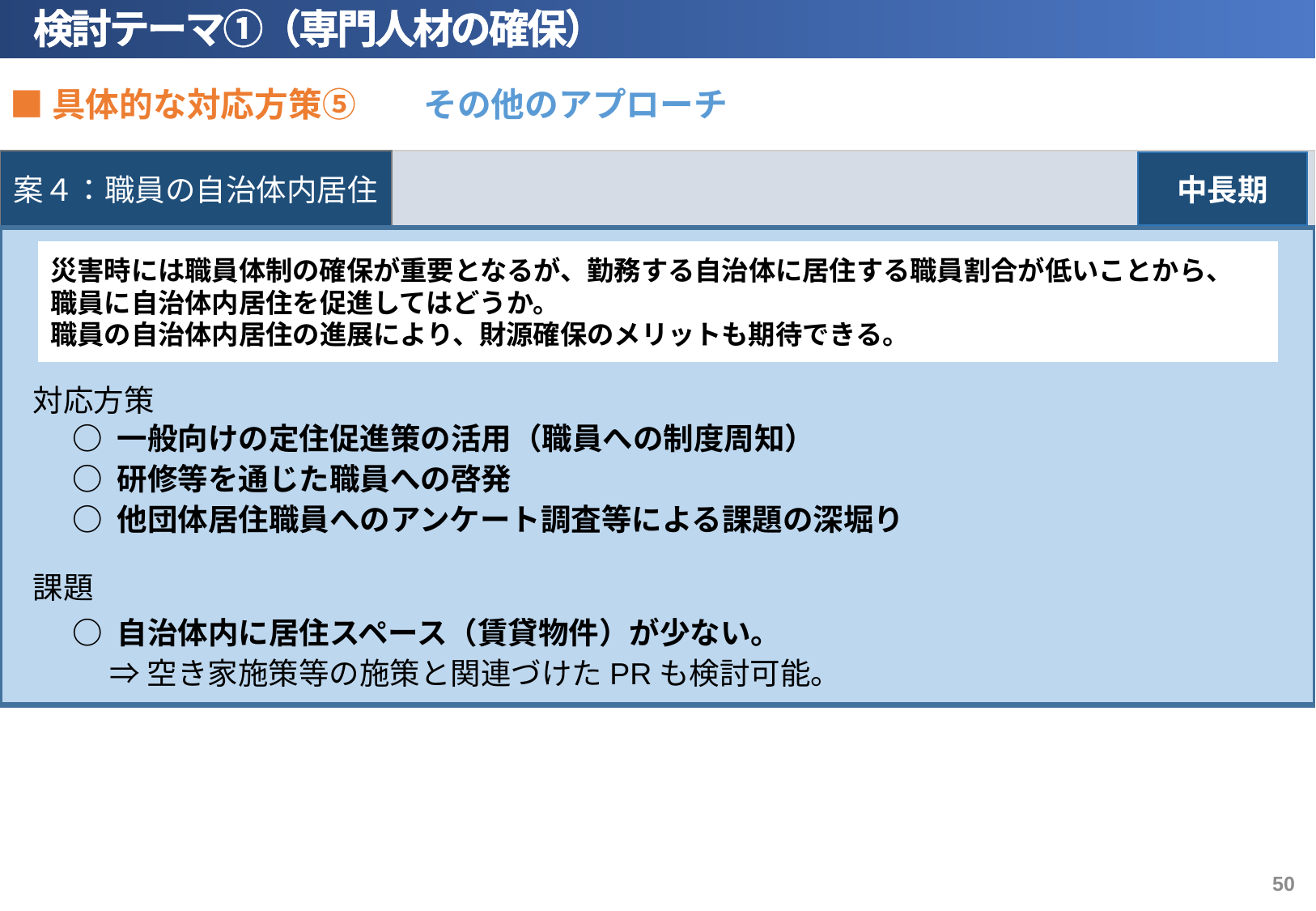

検討テーマ①（専門人材の確保）

■具体的な対応方策⑤　　その他のアプローチ

案４：職員の自治体内居住

○ 一般向けの定住促進策の活用（職員への制度周知）
○ 研修等を通じた職員への啓発
○ 他団体居住職員へのアンケート調査等による課題の深堀り

○ 自治体内に居住スペース（賃貸物件）が少ない。
　 ⇒ 空き家施策等の施策と関連づけたPRも検討可能。
災害時には職員体制の確保が重要となるが、勤務する自治体に居住する職員割合が低いことから、
職員に自治体内居住を促進してはどうか。
職員の自治体内居住の進展により、財源確保のメリットも期待できる。
対応方策
中長期
課題
50